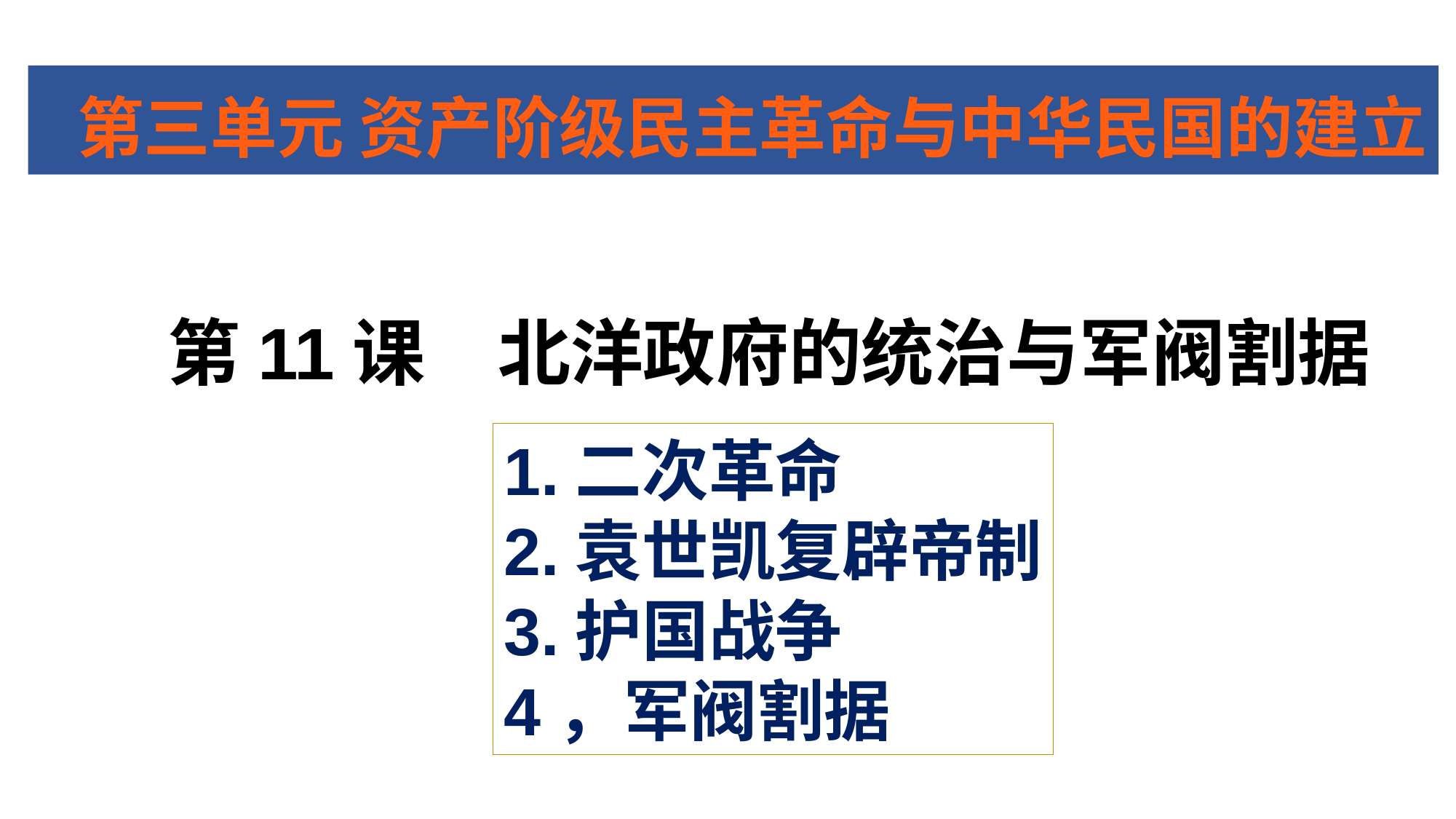

第三单元 资产阶级民主革命与中华民国的建立
第11课　北洋政府的统治与军阀割据
1.二次革命
2.袁世凯复辟帝制
3.护国战争
4，军阀割据